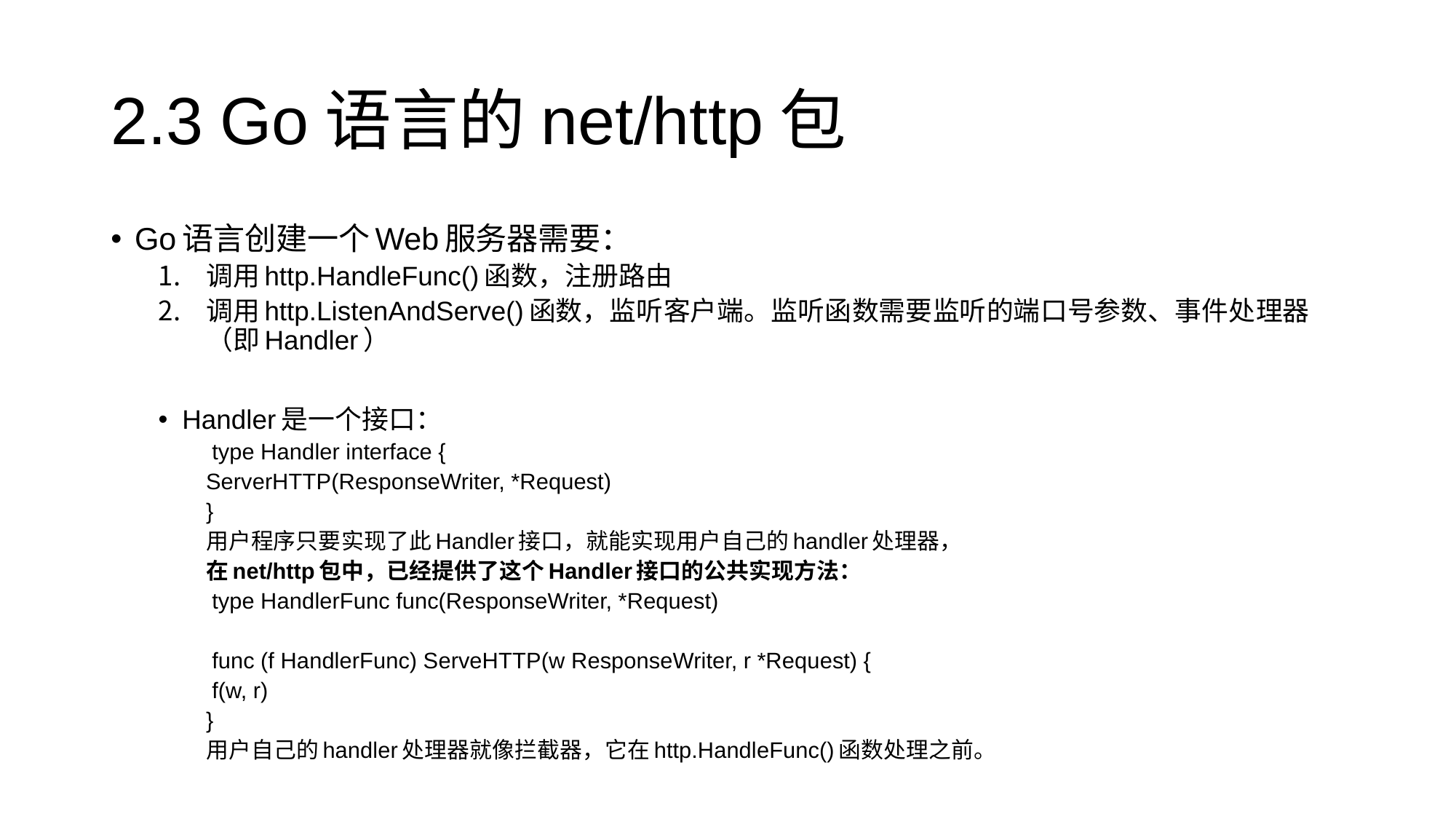

# 2.3	Go语言的net/http包
Go语言创建一个Web服务器需要：
调用http.HandleFunc()函数，注册路由
调用http.ListenAndServe()函数，监听客户端。监听函数需要监听的端口号参数、事件处理器（即Handler）

Handler是一个接口：
 type Handler interface {
	ServerHTTP(ResponseWriter, *Request)
}
用户程序只要实现了此Handler接口，就能实现用户自己的handler处理器，
在net/http包中，已经提供了这个Handler接口的公共实现方法：
 type HandlerFunc func(ResponseWriter, *Request)

 func (f HandlerFunc) ServeHTTP(w ResponseWriter, r *Request) {
	 f(w, r)
}
用户自己的handler处理器就像拦截器，它在http.HandleFunc()函数处理之前。